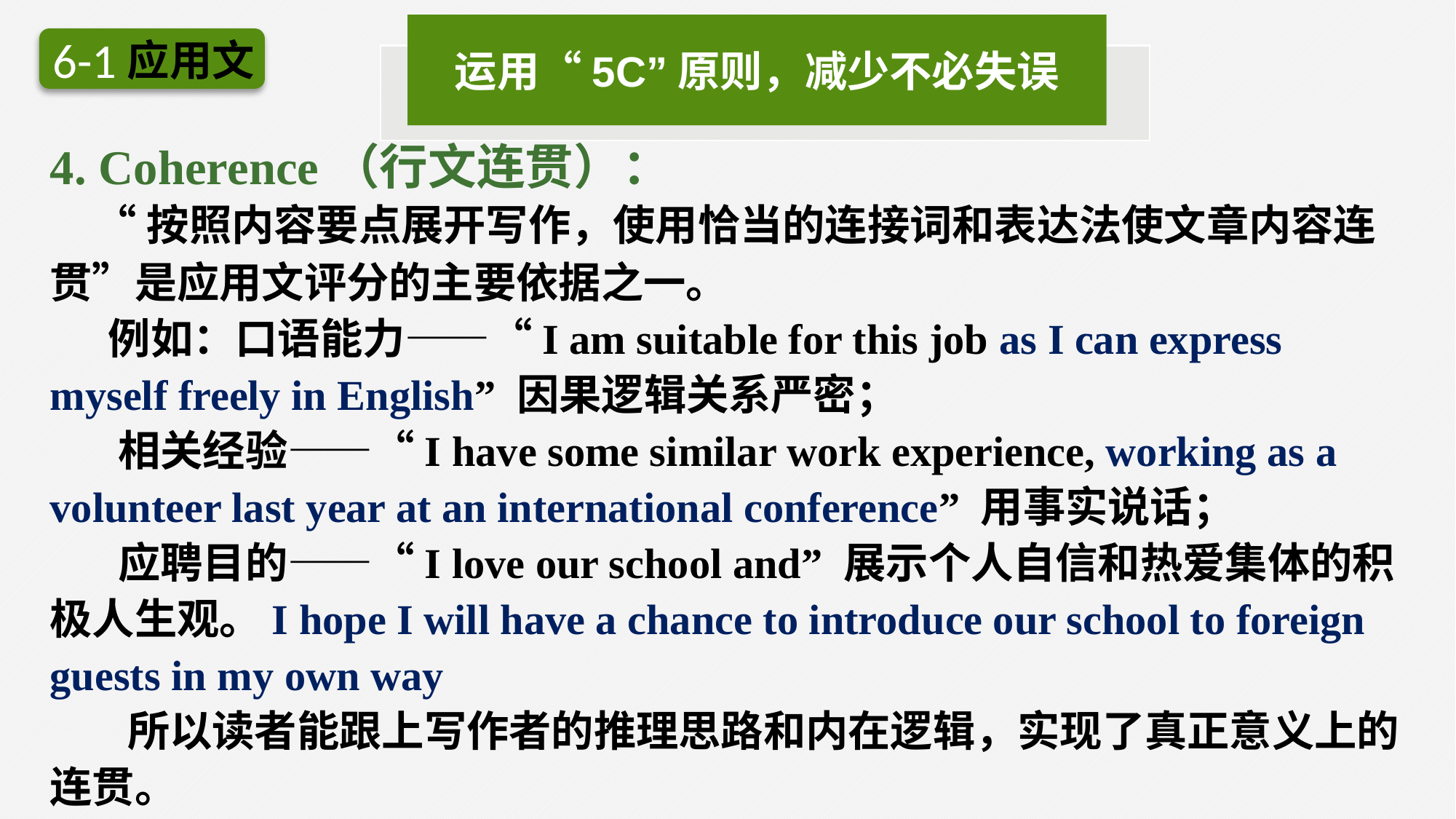

运用“5C”原则，减少不必失误
6-1
应用文

4. Coherence（行文连贯）：
    “按照内容要点展开写作，使用恰当的连接词和表达法使文章内容连贯”是应用文评分的主要依据之一。
     例如：口语能力——“I am suitable for this job as I can express myself freely in English” 因果逻辑关系严密；
      相关经验——“I have some similar work experience, working as a volunteer last year at an international conference” 用事实说话；
      应聘目的——“I love our school and” 展示个人自信和热爱集体的积极人生观。I hope I will have a chance to introduce our school to foreign guests in my own way
       所以读者能跟上写作者的推理思路和内在逻辑，实现了真正意义上的连贯。